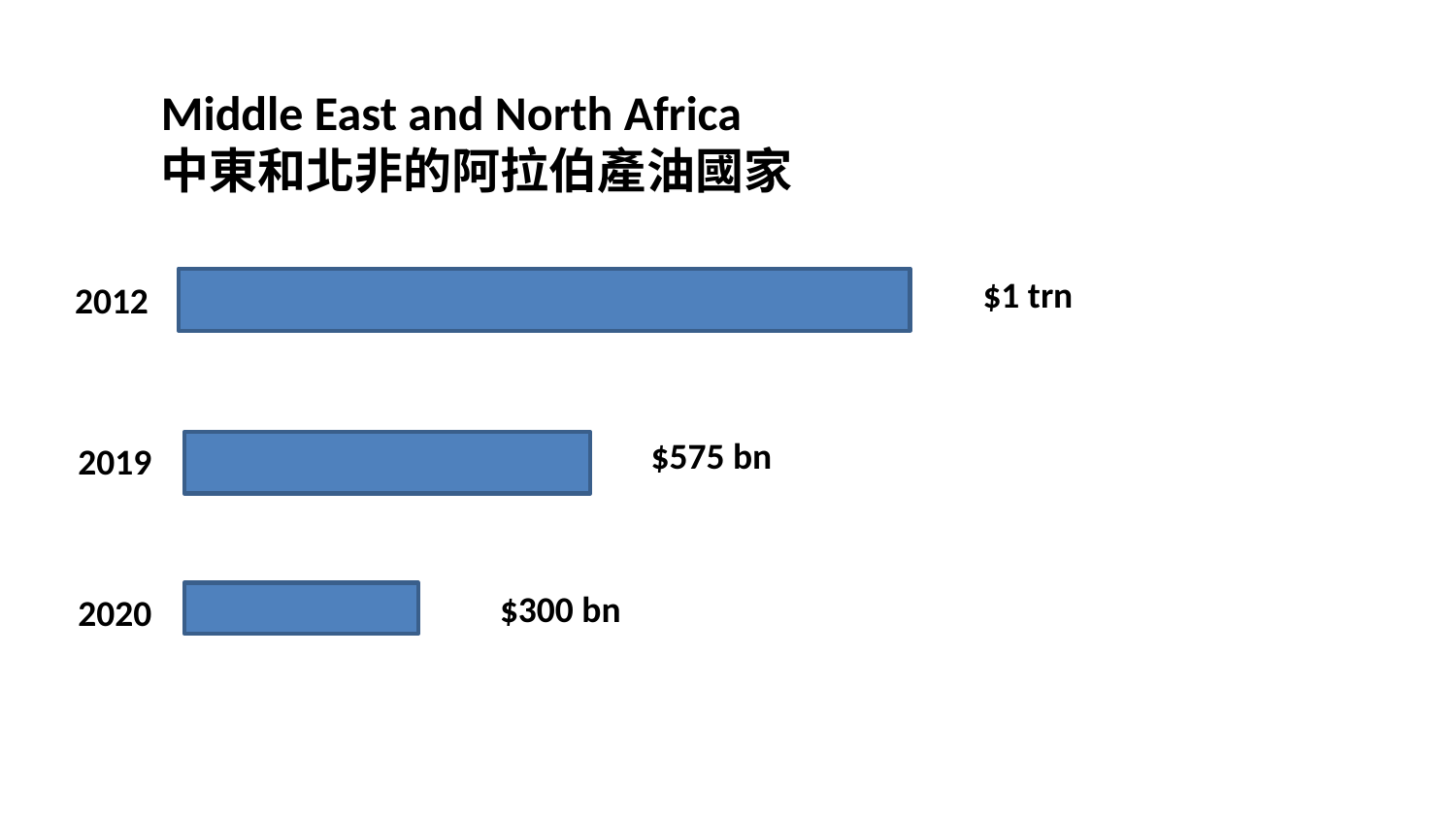

Middle East and North Africa
中東和北非的阿拉伯產油國家
$1 trn

2012
$575 bn
2019

 $300 bn
2020